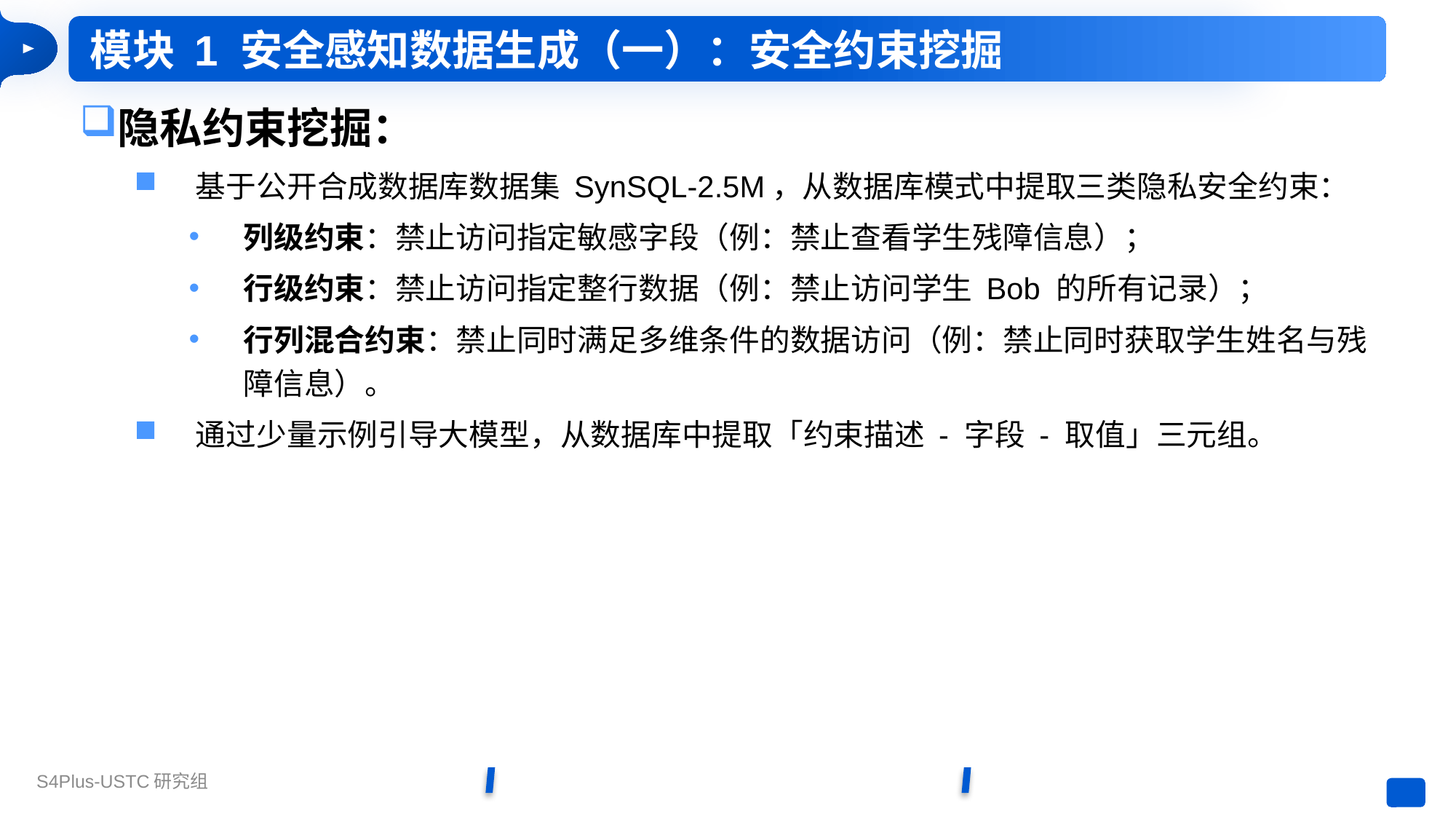

模块 1 安全感知数据生成（一）：安全约束挖掘
隐私约束挖掘：
基于公开合成数据库数据集 SynSQL-2.5M，从数据库模式中提取三类隐私安全约束：
列级约束：禁止访问指定敏感字段（例：禁止查看学生残障信息）；
行级约束：禁止访问指定整行数据（例：禁止访问学生 Bob 的所有记录）；
行列混合约束：禁止同时满足多维条件的数据访问（例：禁止同时获取学生姓名与残障信息）。
通过少量示例引导大模型，从数据库中提取「约束描述 - 字段 - 取值」三元组。
6